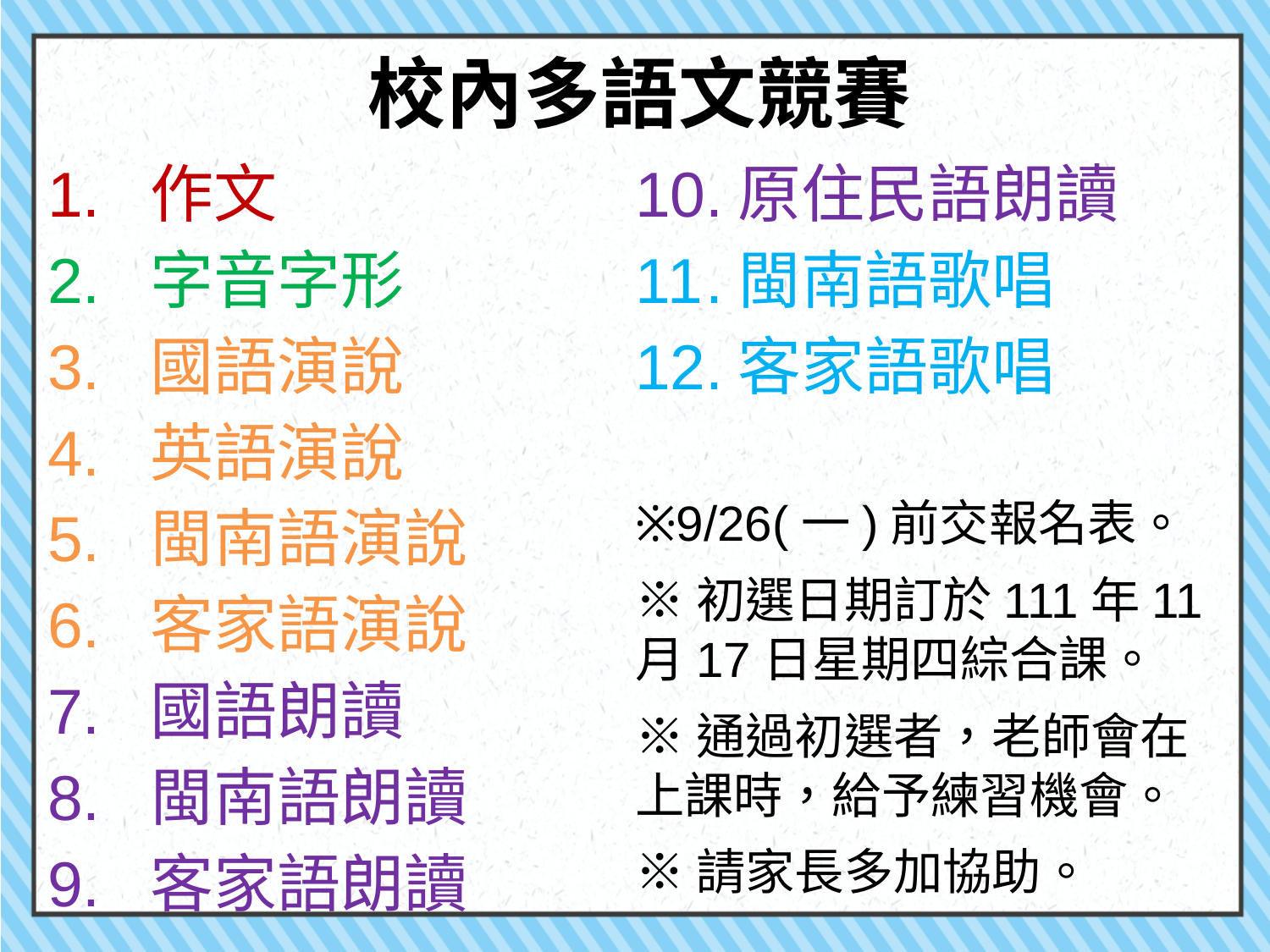

# 校內多語文競賽
作文
字音字形
國語演說
英語演說
閩南語演說
客家語演說
國語朗讀
閩南語朗讀
客家語朗讀

原住民語朗讀
閩南語歌唱
客家語歌唱

※9/26(一)前交報名表。
※初選日期訂於111年11月17日星期四綜合課。
※通過初選者，老師會在上課時，給予練習機會。
※請家長多加協助。